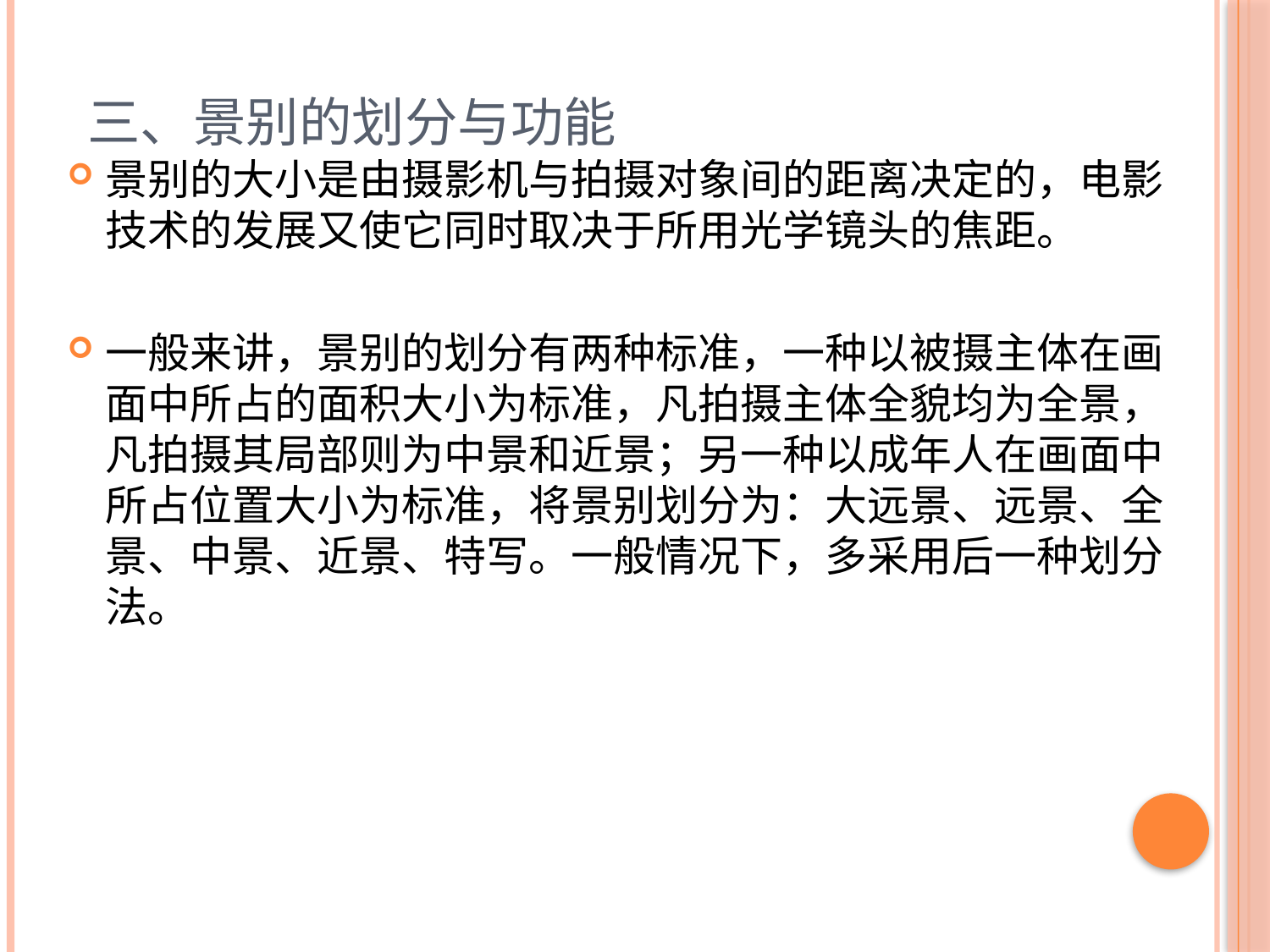

# 三、景别的划分与功能
景别的大小是由摄影机与拍摄对象间的距离决定的，电影技术的发展又使它同时取决于所用光学镜头的焦距。

一般来讲，景别的划分有两种标准，一种以被摄主体在画面中所占的面积大小为标准，凡拍摄主体全貌均为全景，凡拍摄其局部则为中景和近景；另一种以成年人在画面中所占位置大小为标准，将景别划分为：大远景、远景、全景、中景、近景、特写。一般情况下，多采用后一种划分法。